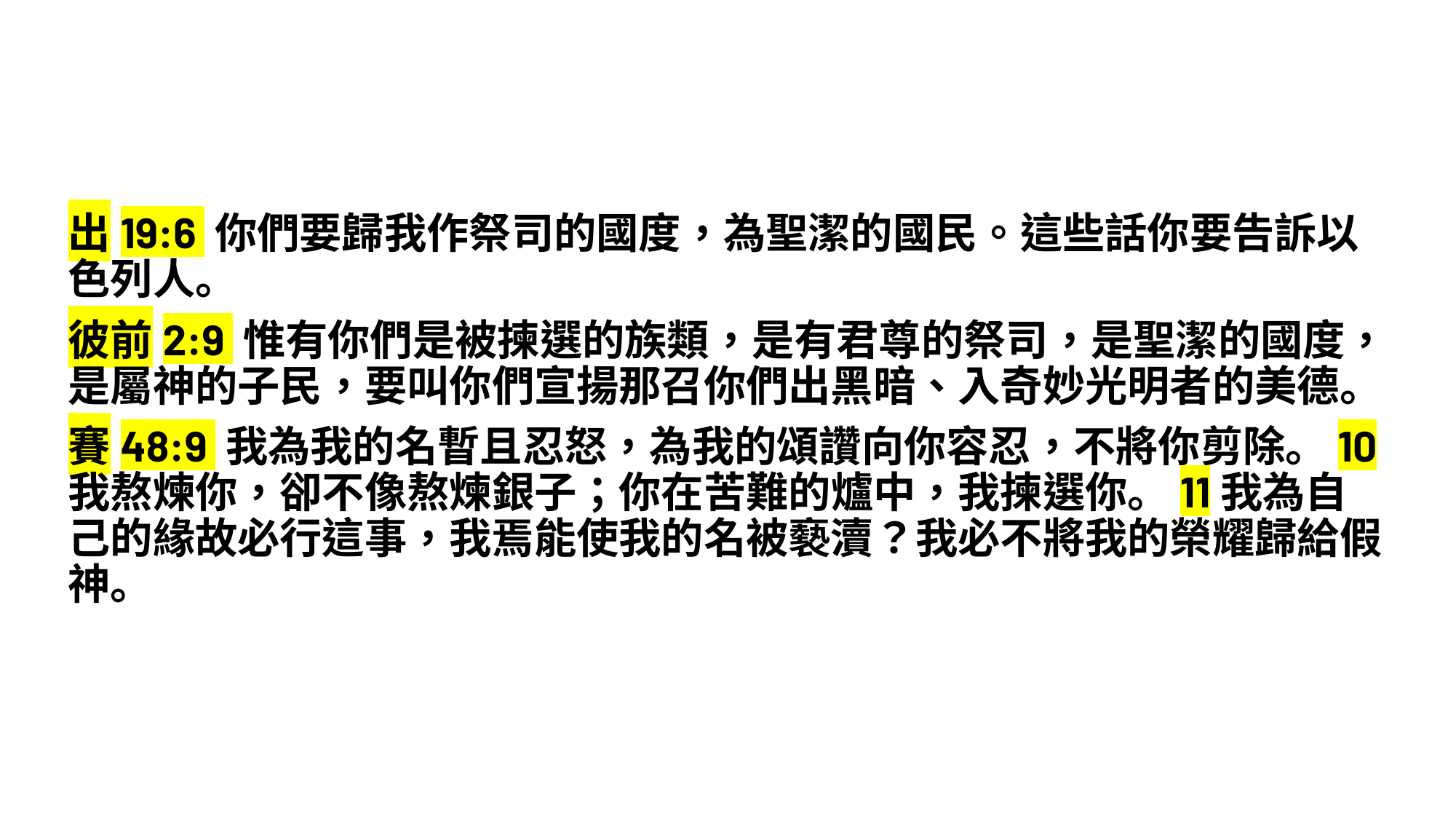

出19:6 你們要歸我作祭司的國度，為聖潔的國民。這些話你要告訴以色列人。
彼前2:9 惟有你們是被揀選的族類，是有君尊的祭司，是聖潔的國度，是屬神的子民，要叫你們宣揚那召你們出黑暗、入奇妙光明者的美德。
賽48:9 我為我的名暫且忍怒，為我的頌讚向你容忍，不將你剪除。10 我熬煉你，卻不像熬煉銀子；你在苦難的爐中，我揀選你。11我為自己的緣故必行這事，我焉能使我的名被褻瀆？我必不將我的榮耀歸給假神。